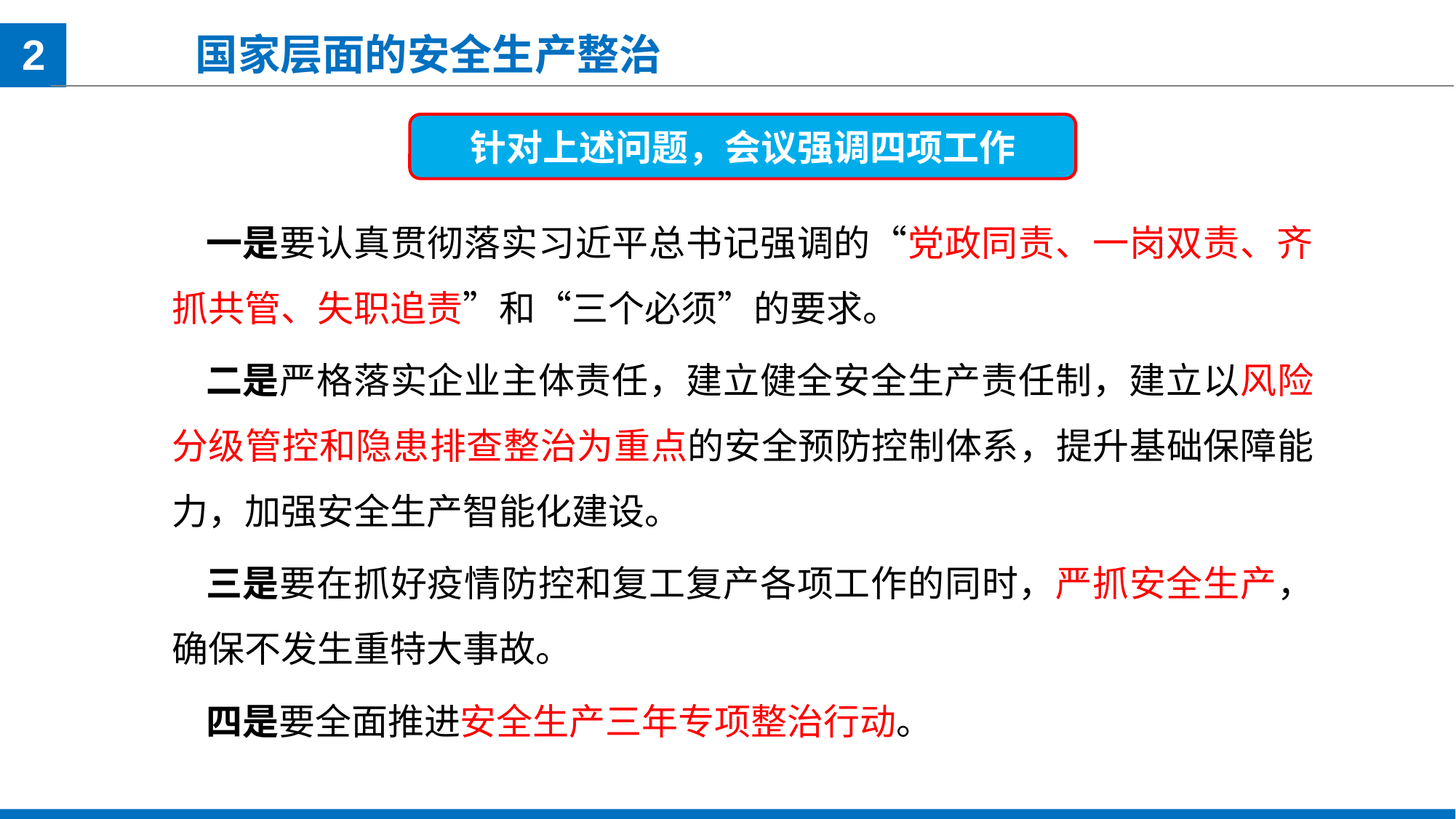

2
国家层面的安全生产整治
针对上述问题，会议强调四项工作
一是要认真贯彻落实习近平总书记强调的“党政同责、一岗双责、齐抓共管、失职追责”和“三个必须”的要求。
二是严格落实企业主体责任，建立健全安全生产责任制，建立以风险分级管控和隐患排查整治为重点的安全预防控制体系，提升基础保障能力，加强安全生产智能化建设。
三是要在抓好疫情防控和复工复产各项工作的同时，严抓安全生产，确保不发生重特大事故。
四是要全面推进安全生产三年专项整治行动。